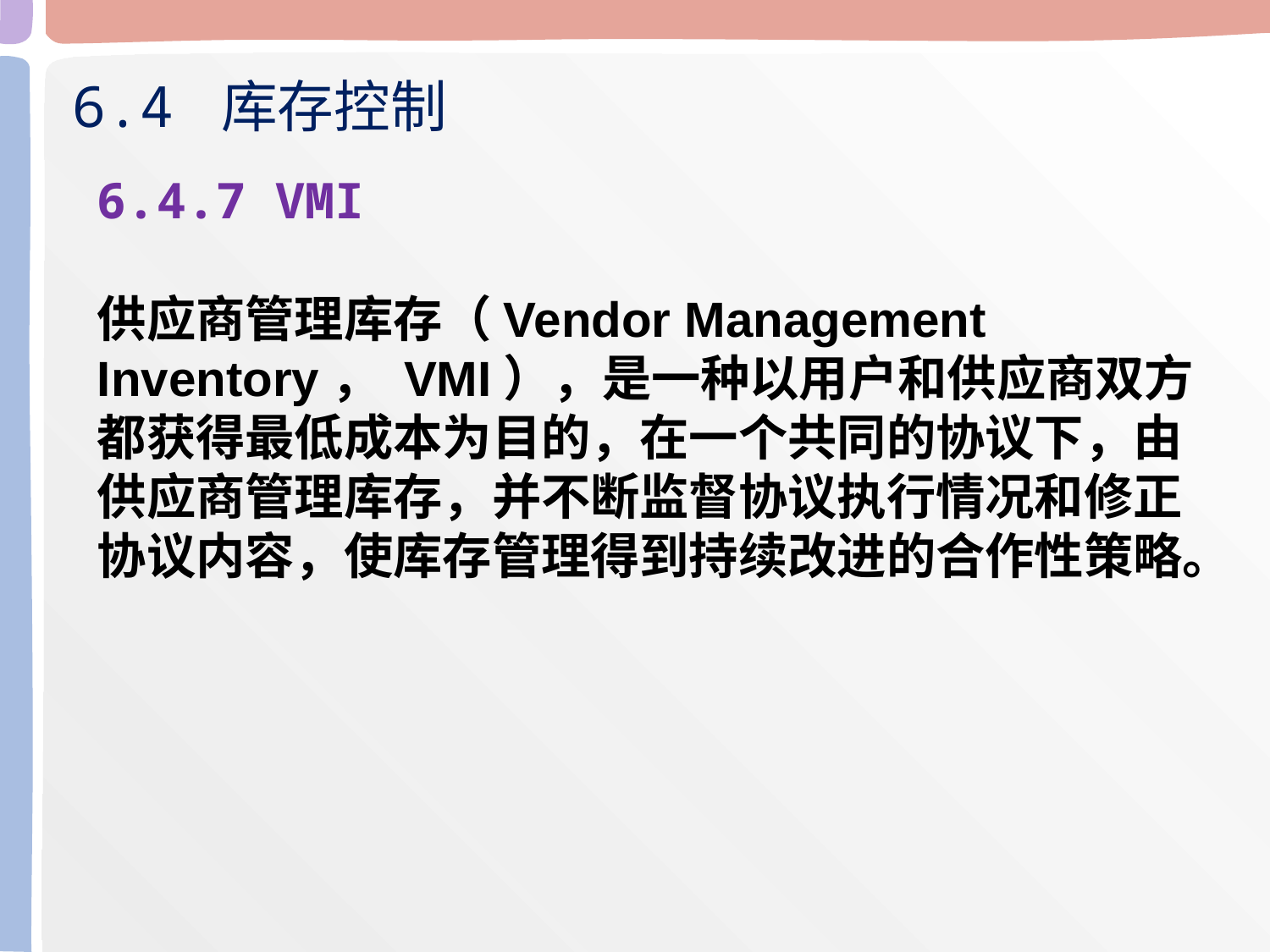

6.4 库存控制
6.4.7 VMI

供应商管理库存（Vendor Management Inventory， VMI），是一种以用户和供应商双方都获得最低成本为目的，在一个共同的协议下，由供应商管理库存，并不断监督协议执行情况和修正协议内容，使库存管理得到持续改进的合作性策略。